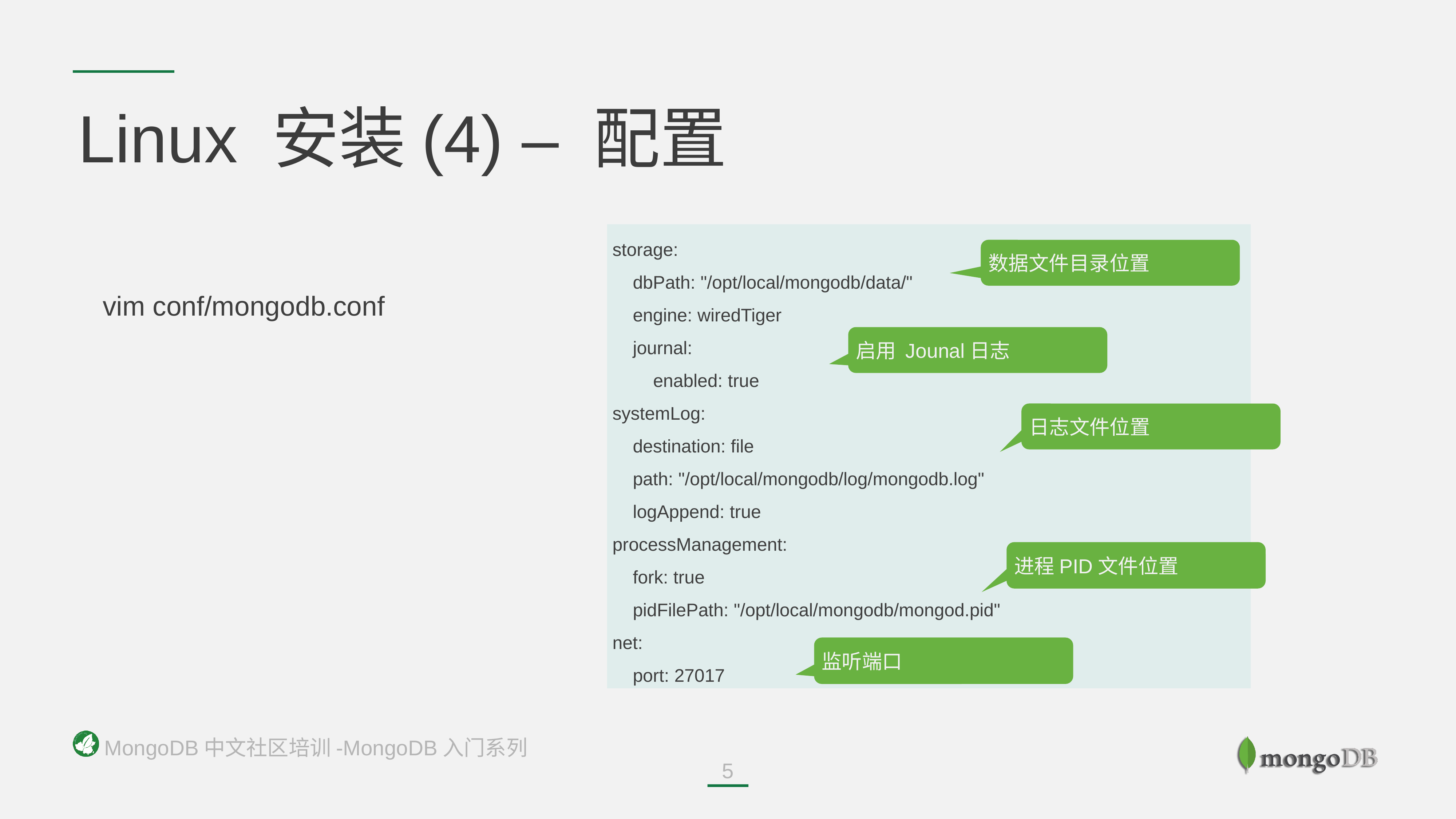

# Linux 安装(4) – 配置
storage:
    dbPath: "/opt/local/mongodb/data/"
    engine: wiredTiger
    journal:
        enabled: true
systemLog:
    destination: file
    path: "/opt/local/mongodb/log/mongodb.log"
    logAppend: true
processManagement:
    fork: true
    pidFilePath: "/opt/local/mongodb/mongod.pid"
net:
    port: 27017
数据文件目录位置
vim conf/mongodb.conf
启用 Jounal日志
日志文件位置
进程PID文件位置
监听端口